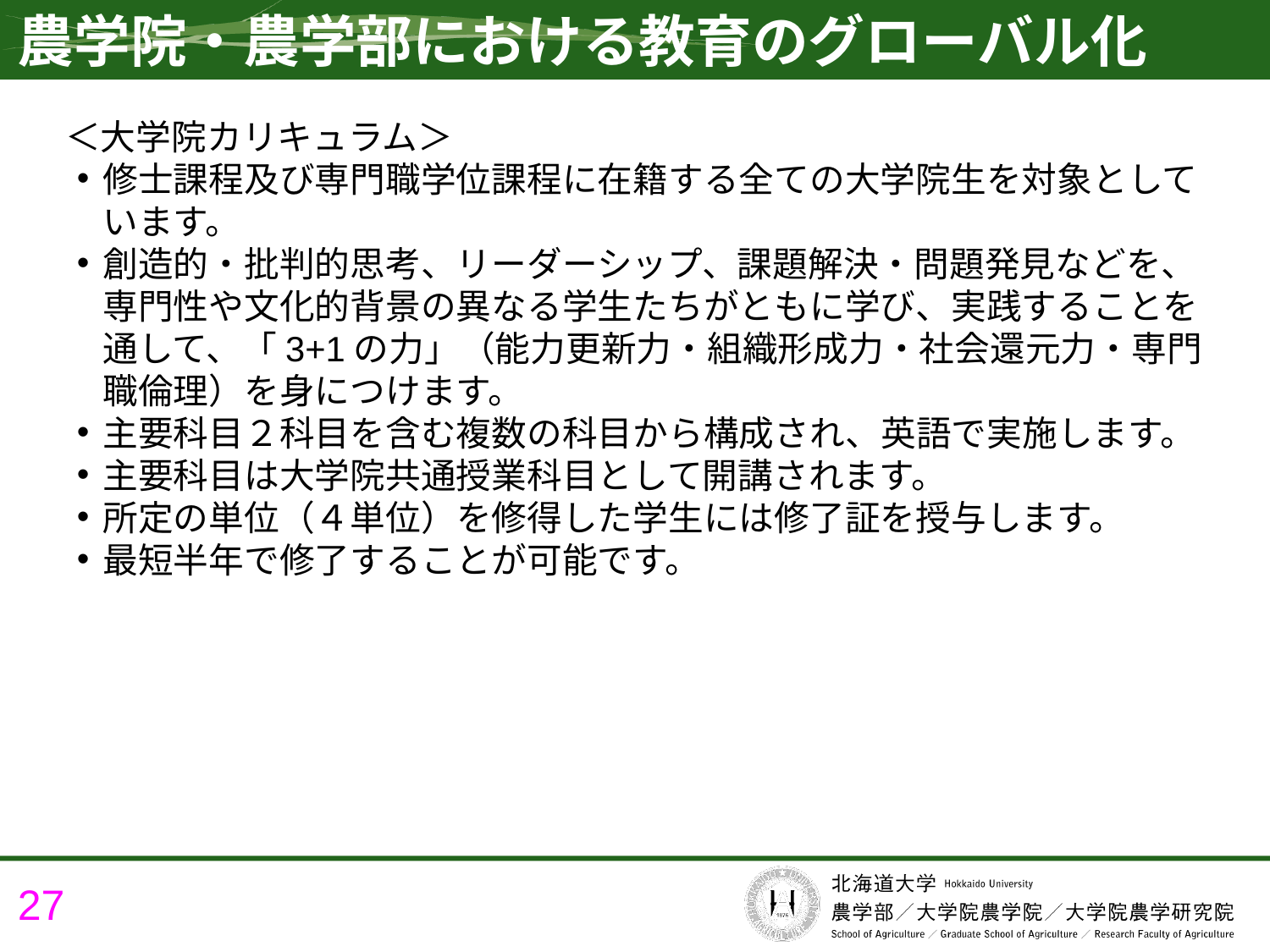

農学院・農学部における教育のグローバル化

＜大学院カリキュラム＞
修士課程及び専門職学位課程に在籍する全ての大学院生を対象としています。
創造的・批判的思考、リーダーシップ、課題解決・問題発見などを、専門性や文化的背景の異なる学生たちがともに学び、実践することを通して、「3+1の力」（能力更新力・組織形成力・社会還元力・専門職倫理）を身につけます。
主要科目２科目を含む複数の科目から構成され、英語で実施します。
主要科目は大学院共通授業科目として開講されます。
所定の単位（４単位）を修得した学生には修了証を授与します。
最短半年で修了することが可能です。

27